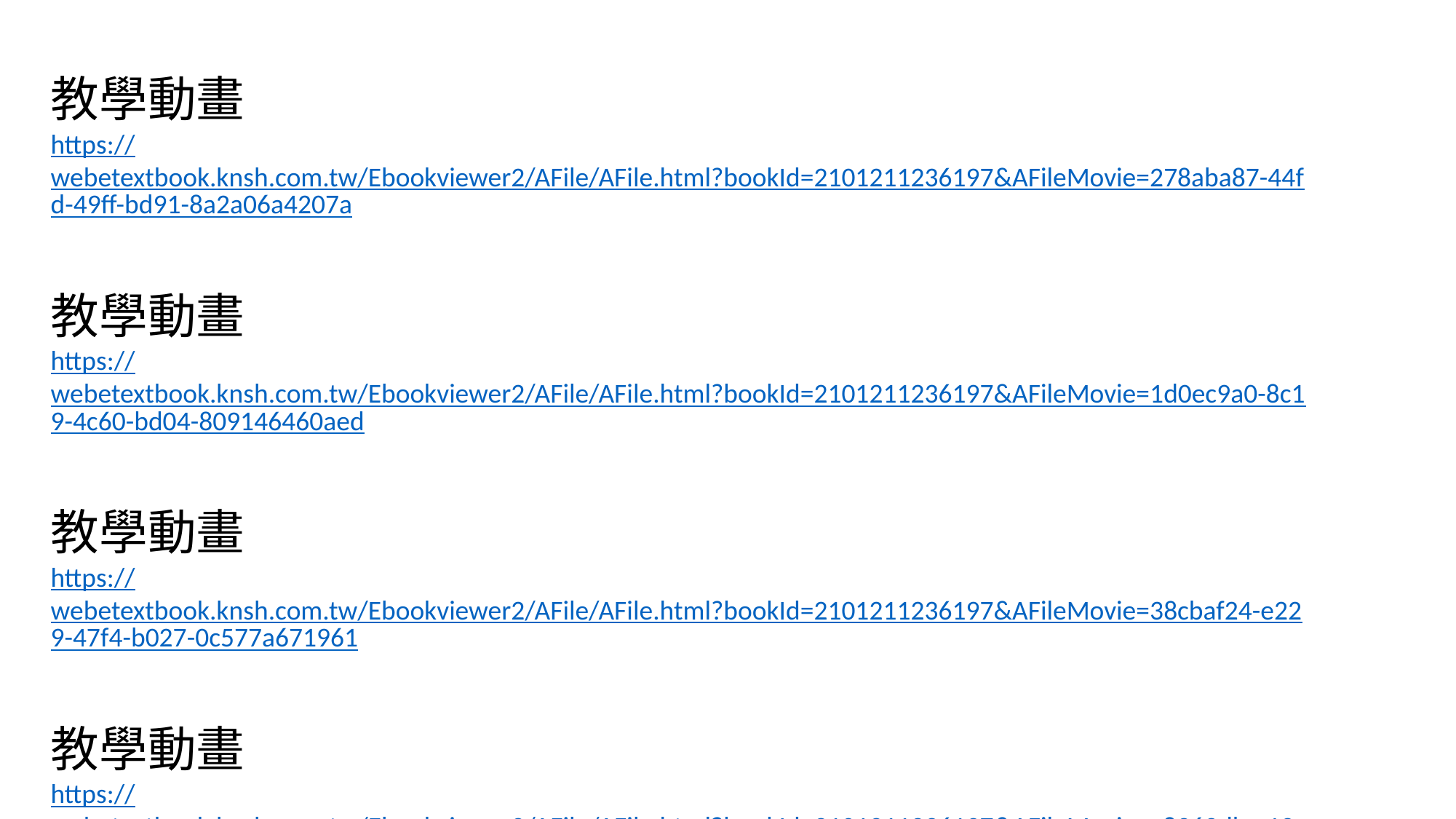

教學動畫
https://webetextbook.knsh.com.tw/Ebookviewer2/AFile/AFile.html?bookId=2101211236197&AFileMovie=278aba87-44fd-49ff-bd91-8a2a06a4207a

教學動畫
https://webetextbook.knsh.com.tw/Ebookviewer2/AFile/AFile.html?bookId=2101211236197&AFileMovie=1d0ec9a0-8c19-4c60-bd04-809146460aed

教學動畫
https://webetextbook.knsh.com.tw/Ebookviewer2/AFile/AFile.html?bookId=2101211236197&AFileMovie=38cbaf24-e229-47f4-b027-0c577a671961

教學動畫
https://webetextbook.knsh.com.tw/Ebookviewer2/AFile/AFile.html?bookId=2101211236197&AFileMovie=a8362dbc-12a4-4888-a5fe-c8e38e8a945d